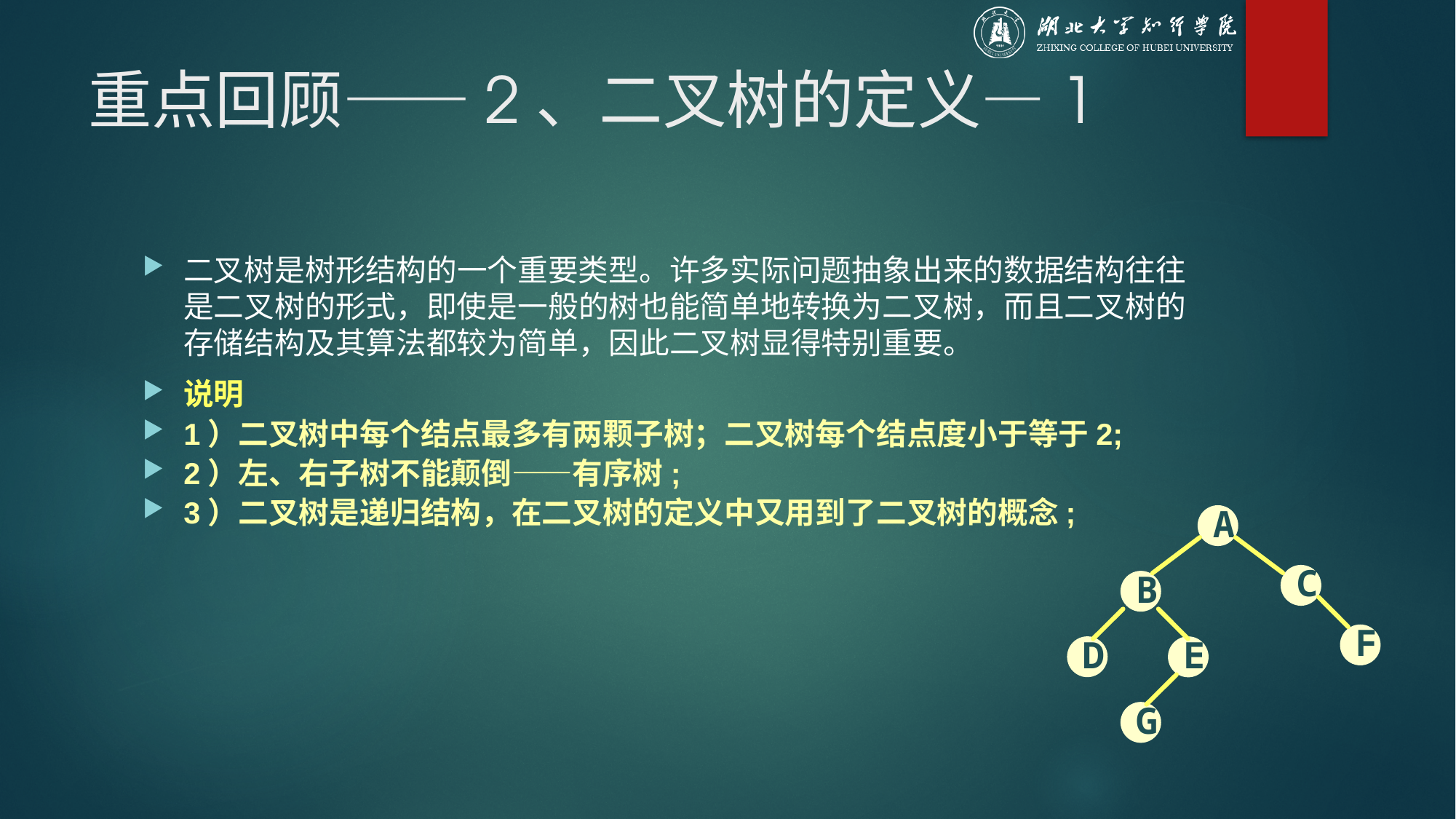

# 重点回顾——2、二叉树的定义—1
二叉树是树形结构的一个重要类型。许多实际问题抽象出来的数据结构往往是二叉树的形式，即使是一般的树也能简单地转换为二叉树，而且二叉树的存储结构及其算法都较为简单，因此二叉树显得特别重要。
说明
1）二叉树中每个结点最多有两颗子树；二叉树每个结点度小于等于2;
2）左、右子树不能颠倒——有序树;
3）二叉树是递归结构，在二叉树的定义中又用到了二叉树的概念;

 A

 C

 B

 F

 D

 E

 G